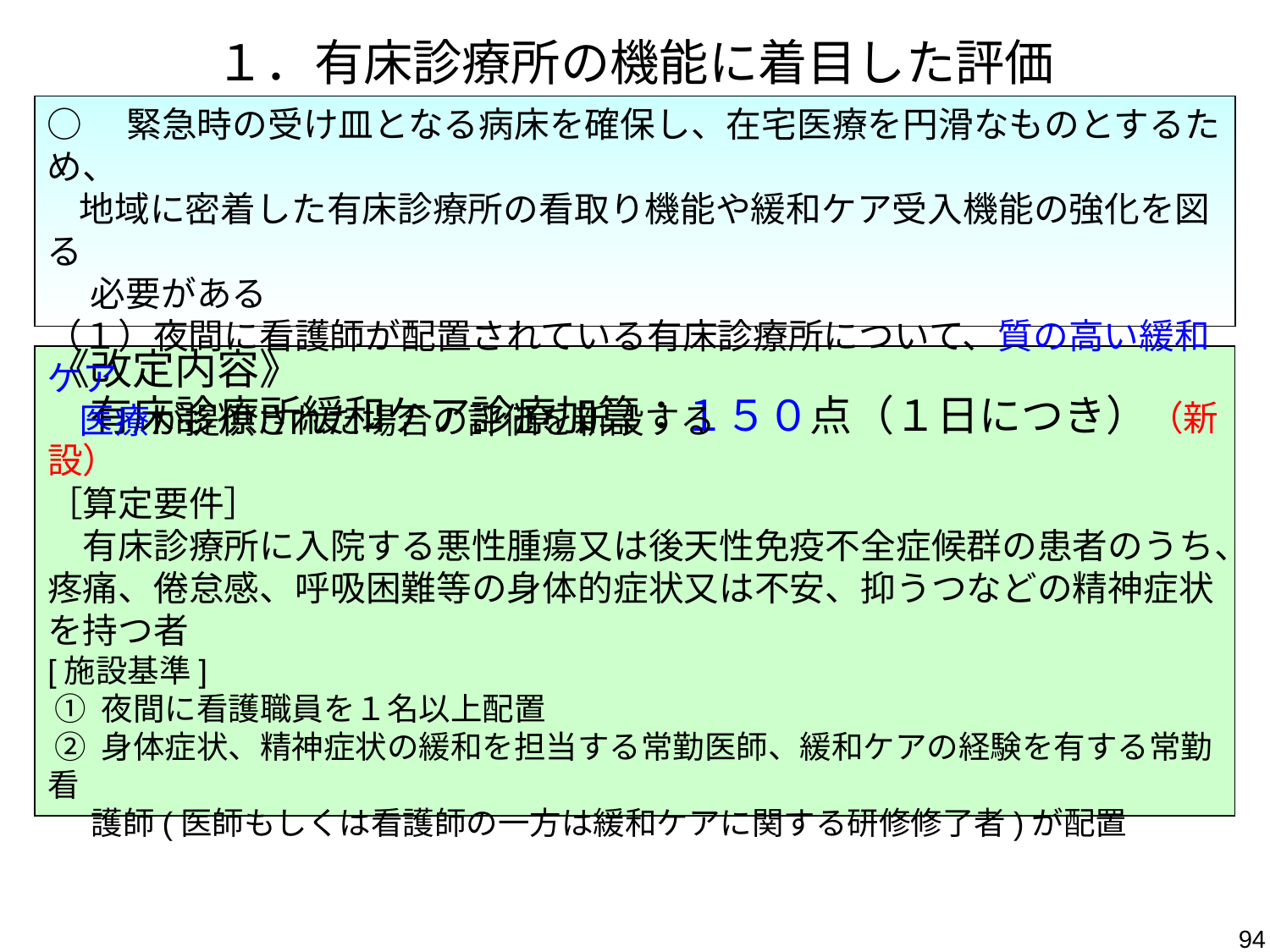

１．有床診療所の機能に着目した評価
○　緊急時の受け皿となる病床を確保し、在宅医療を円滑なものとするため、
   地域に密着した有床診療所の看取り機能や緩和ケア受入機能の強化を図る
　 必要がある
（１）夜間に看護師が配置されている有床診療所について、質の高い緩和ケア
   医療が提供された場合の評価を新設する

《改定内容》
　有床診療所緩和ケア診療加算：１５０点（１日につき）（新設）
［算定要件］
　有床診療所に入院する悪性腫瘍又は後天性免疫不全症候群の患者のうち、疼痛、倦怠感、呼吸困難等の身体的症状又は不安、抑うつなどの精神症状を持つ者
[施設基準]
 ① 夜間に看護職員を１名以上配置
 ② 身体症状、精神症状の緩和を担当する常勤医師、緩和ケアの経験を有する常勤看
     護師(医師もしくは看護師の一方は緩和ケアに関する研修修了者)が配置

94